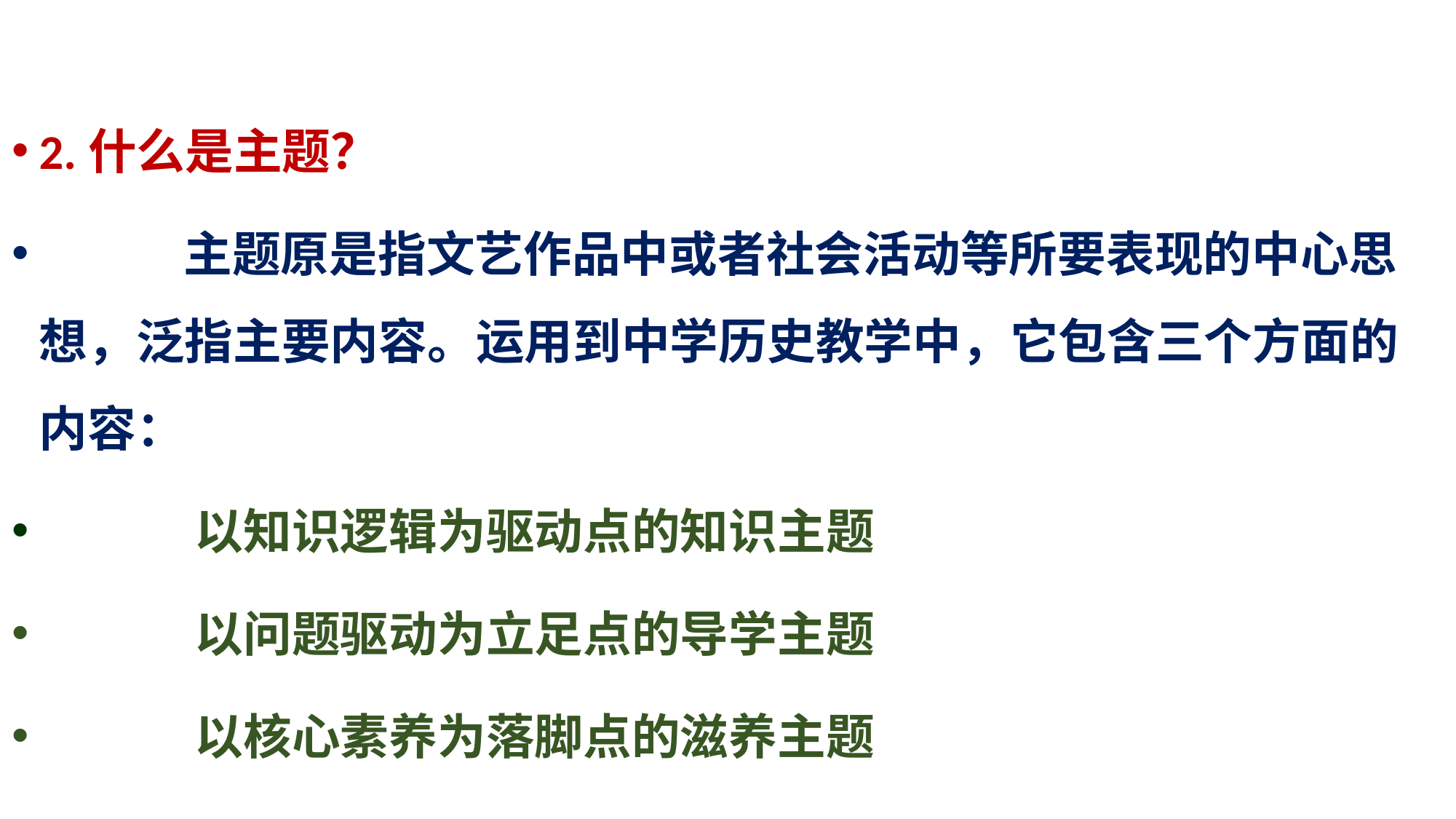

2.什么是主题？
            主题原是指文艺作品中或者社会活动等所要表现的中心思想，泛指主要内容。运用到中学历史教学中，它包含三个方面的内容：
             以知识逻辑为驱动点的知识主题
             以问题驱动为立足点的导学主题
             以核心素养为落脚点的滋养主题
#